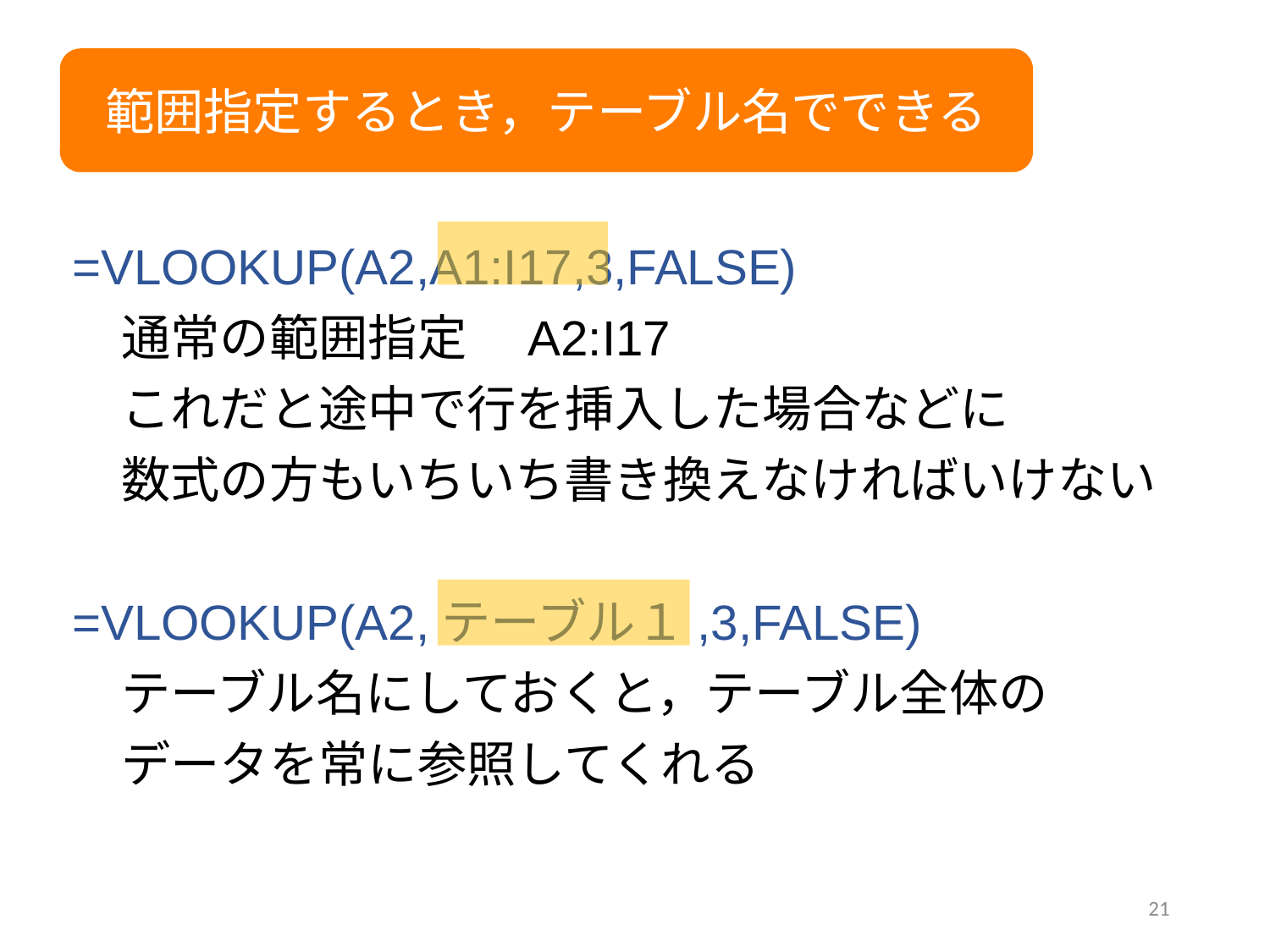

範囲指定するとき，テーブル名でできる
=VLOOKUP(A2,A1:I17,3,FALSE)
　通常の範囲指定　A2:I17
　これだと途中で行を挿入した場合などに
　数式の方もいちいち書き換えなければいけない

=VLOOKUP(A2,テーブル１,3,FALSE)
　テーブル名にしておくと，テーブル全体の
　データを常に参照してくれる

21